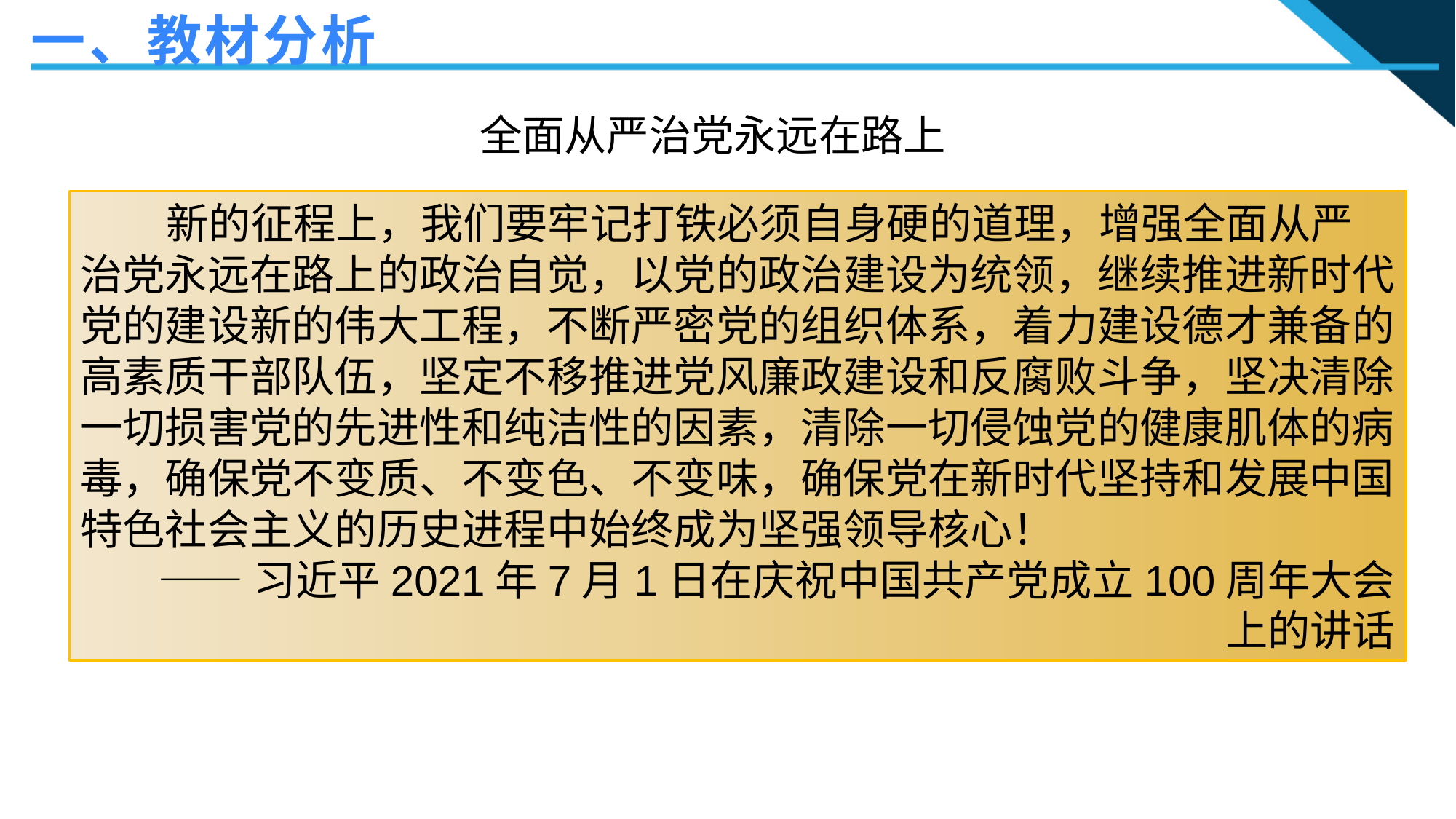

一、教材分析
全面从严治党永远在路上
        新的征程上，我们要牢记打铁必须自身硬的道理，增强全面从严治党永远在路上的政治自觉，以党的政治建设为统领，继续推进新时代党的建设新的伟大工程，不断严密党的组织体系，着力建设德才兼备的高素质干部队伍，坚定不移推进党风廉政建设和反腐败斗争，坚决清除一切损害党的先进性和纯洁性的因素，清除一切侵蚀党的健康肌体的病毒，确保党不变质、不变色、不变味，确保党在新时代坚持和发展中国特色社会主义的历史进程中始终成为坚强领导核心！
        ——习近平2021年7月1日在庆祝中国共产党成立100周年大会上的讲话